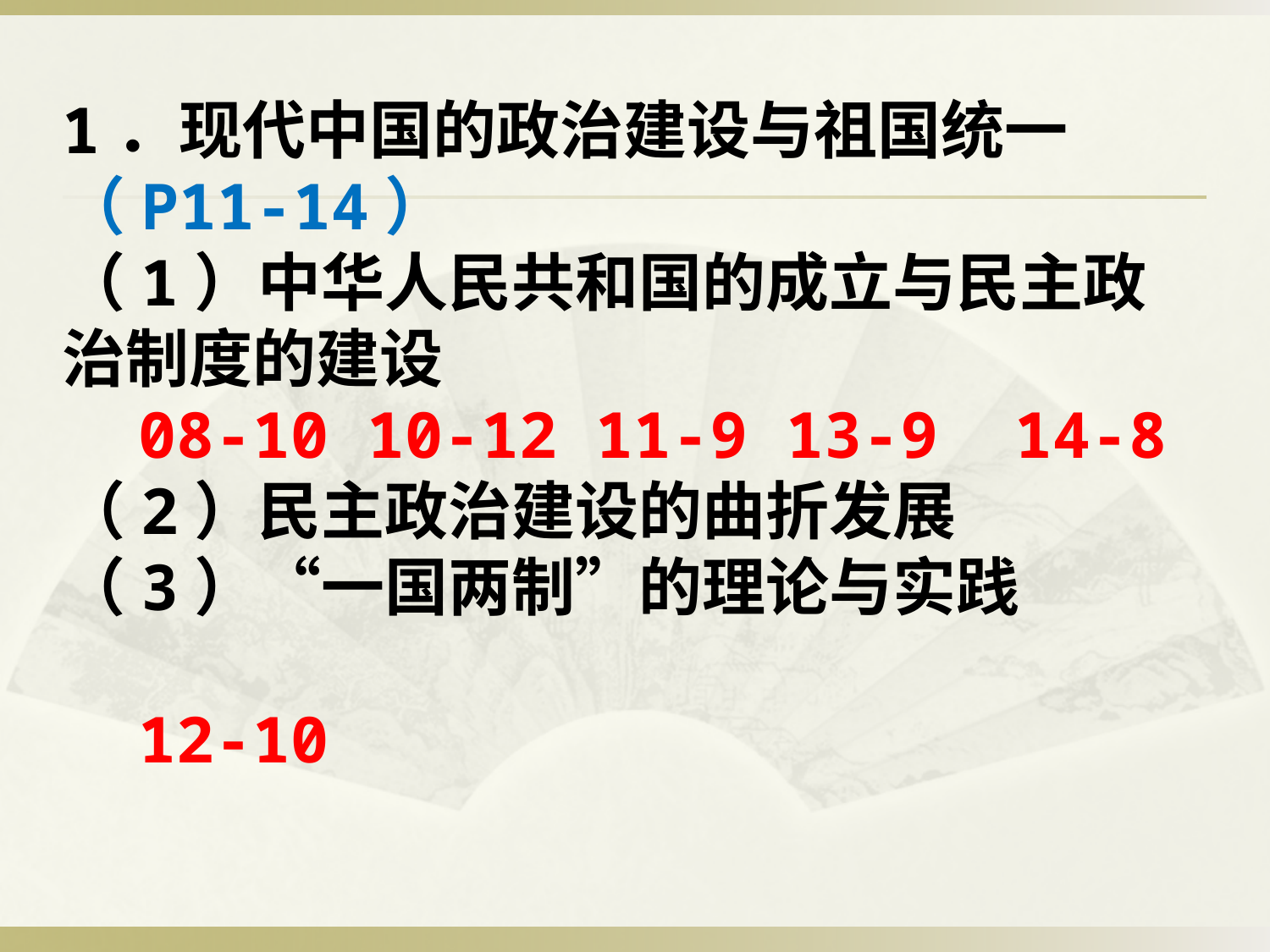

1．现代中国的政治建设与祖国统一
（P11-14）
（1）中华人民共和国的成立与民主政治制度的建设
  08-10 10-12 11-9 13-9  14-8
（2）民主政治建设的曲折发展
（3）“一国两制”的理论与实践
  12-10